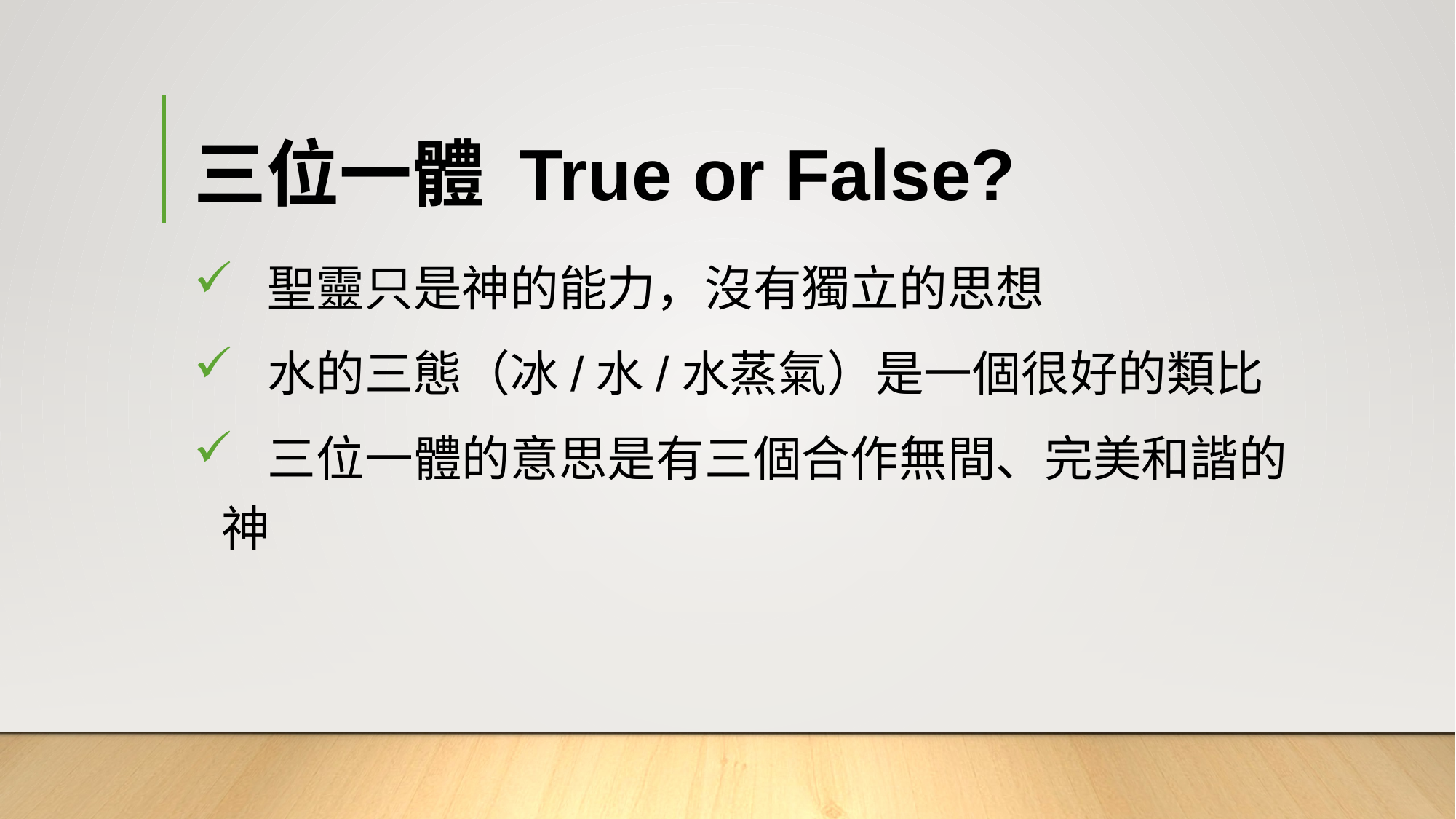

# 三位一體 True or False?
  聖靈只是神的能力，沒有獨立的思想
  水的三態（冰/水/水蒸氣）是一個很好的類比
  三位一體的意思是有三個合作無間、完美和諧的神